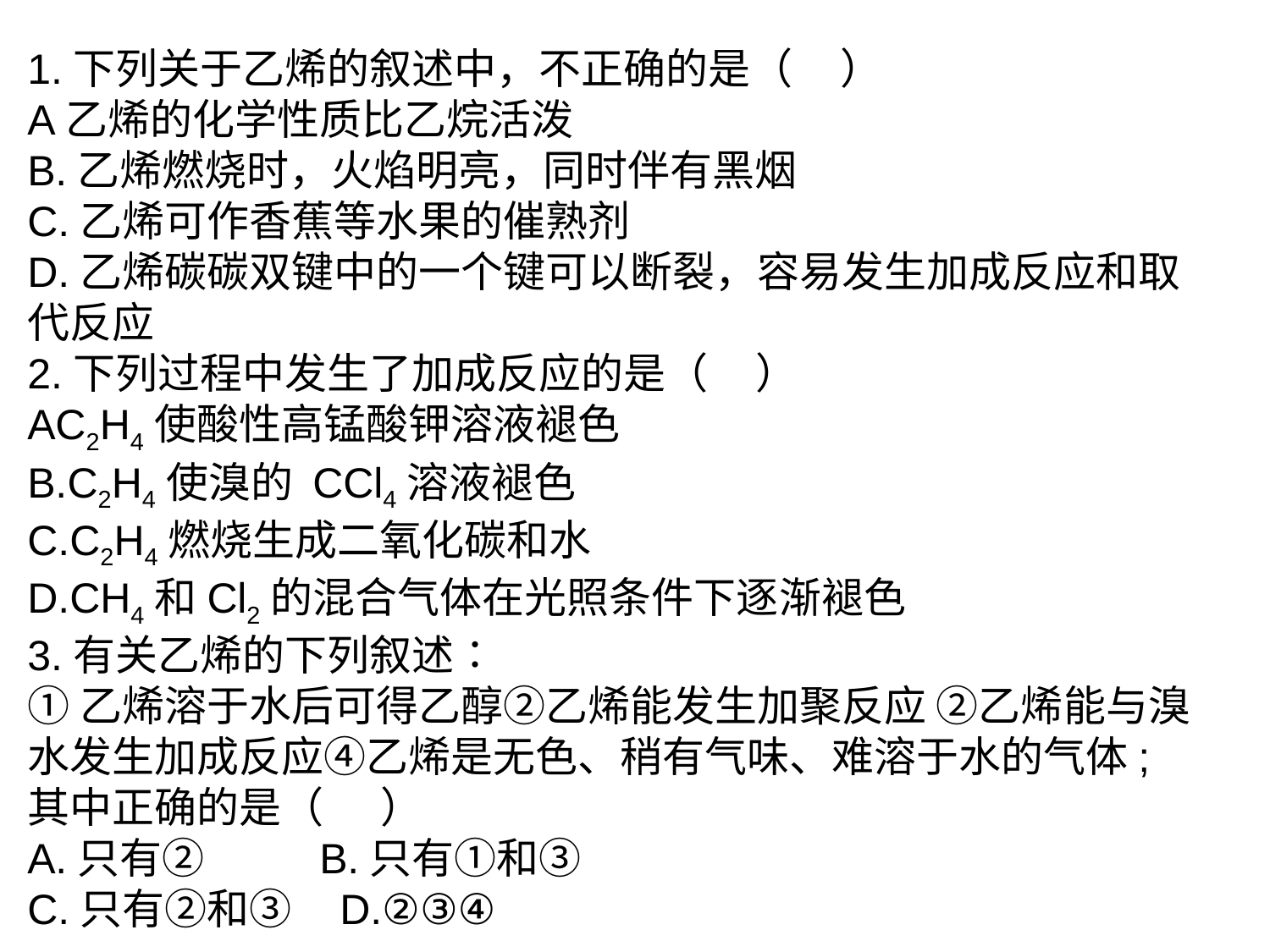

1.下列关于乙烯的叙述中，不正确的是（     ）
A乙烯的化学性质比乙烷活泼
B.乙烯燃烧时，火焰明亮，同时伴有黑烟
C.乙烯可作香蕉等水果的催熟剂
D.乙烯碳碳双键中的一个键可以断裂，容易发生加成反应和取代反应
2.下列过程中发生了加成反应的是（     ）
AC2H4使酸性高锰酸钾溶液褪色
B.C2H4使溴的 CCl4溶液褪色
C.C2H4燃烧生成二氧化碳和水
D.CH4和Cl2的混合气体在光照条件下逐渐褪色
3.有关乙烯的下列叙述∶
①乙烯溶于水后可得乙醇②乙烯能发生加聚反应 ②乙烯能与溴水发生加成反应④乙烯是无色、稍有气味、难溶于水的气体;其中正确的是（      ）
A.只有②           B.只有①和③
C.只有②和③    D.②③④